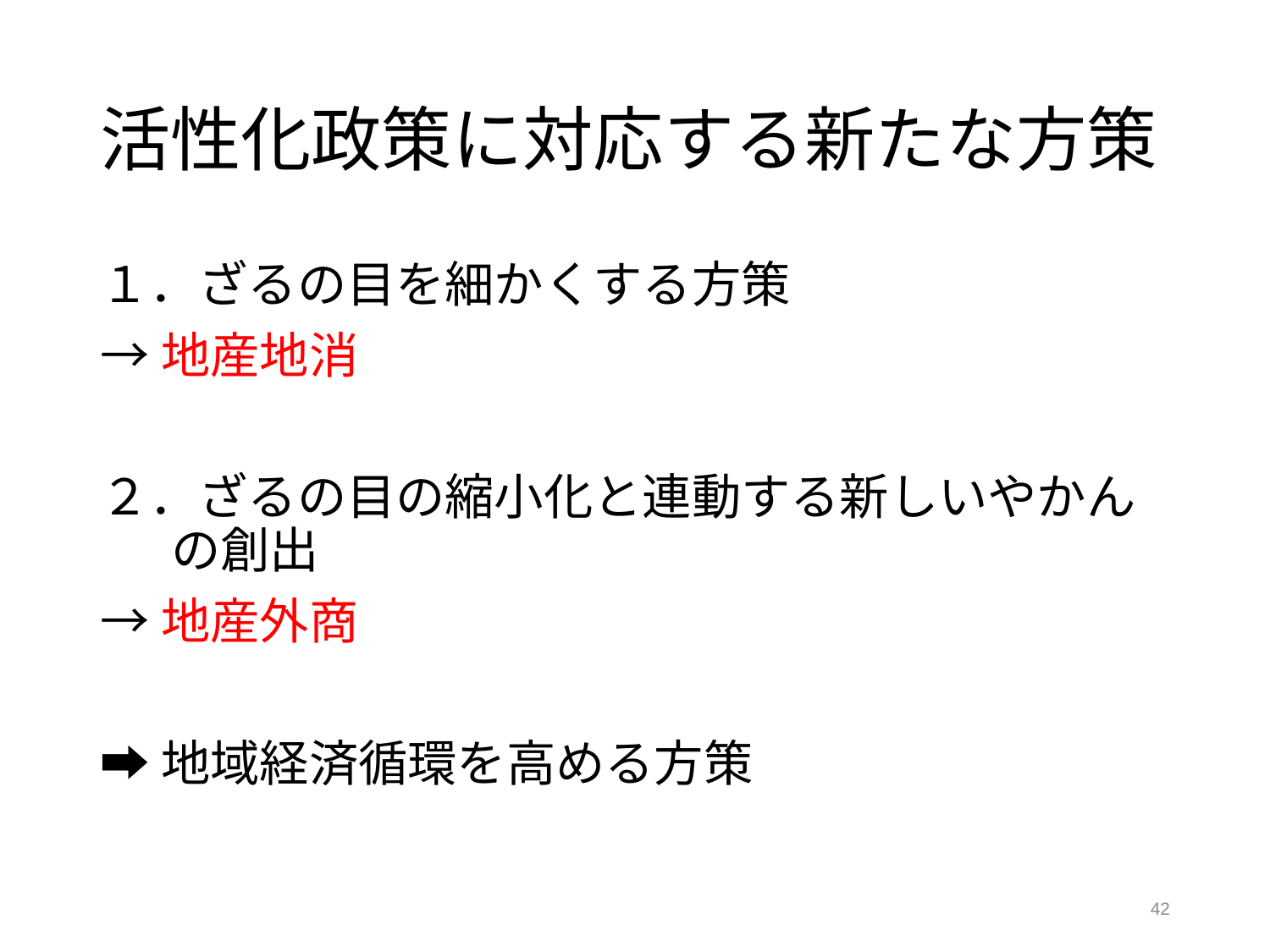

# 活性化政策に対応する新たな方策
１．ざるの目を細かくする方策
→地産地消

２．ざるの目の縮小化と連動する新しいやかんの創出
→地産外商

➡地域経済循環を高める方策
42